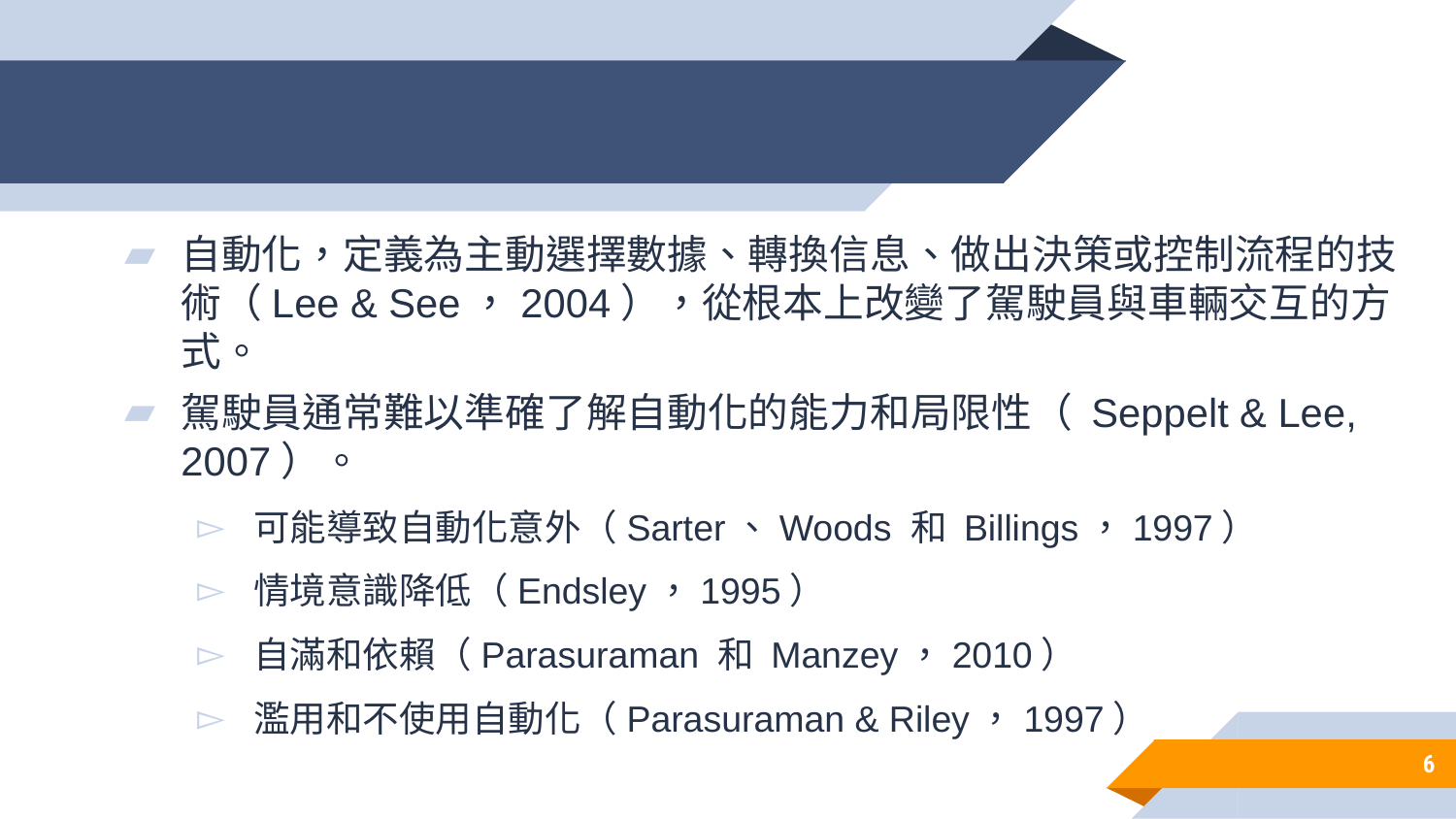

#
自動化，定義為主動選擇數據、轉換信息、做出決策或控制流程的技術（Lee & See，2004），從根本上改變了駕駛員與車輛交互的方式。
駕駛員通常難以準確了解自動化的能力和局限性（ Seppelt & Lee, 2007）。
可能導致自動化意外（Sarter、Woods 和 Billings，1997）
情境意識降低（Endsley，1995）
自滿和依賴（Parasuraman 和 Manzey，2010）
濫用和不使用自動化（Parasuraman & Riley，1997）

6